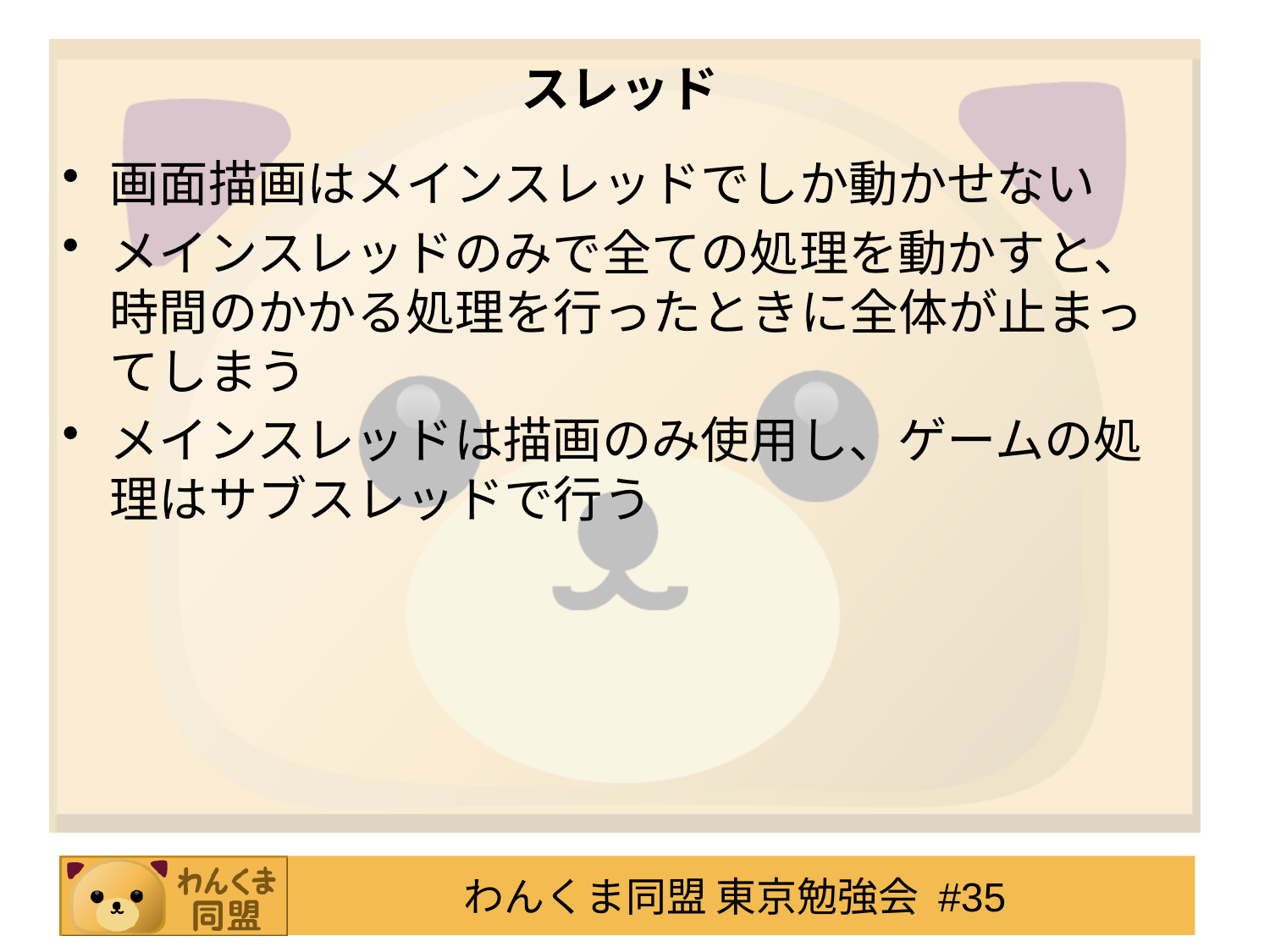

# スレッド
画面描画はメインスレッドでしか動かせない
メインスレッドのみで全ての処理を動かすと、時間のかかる処理を行ったときに全体が止まってしまう
メインスレッドは描画のみ使用し、ゲームの処理はサブスレッドで行う